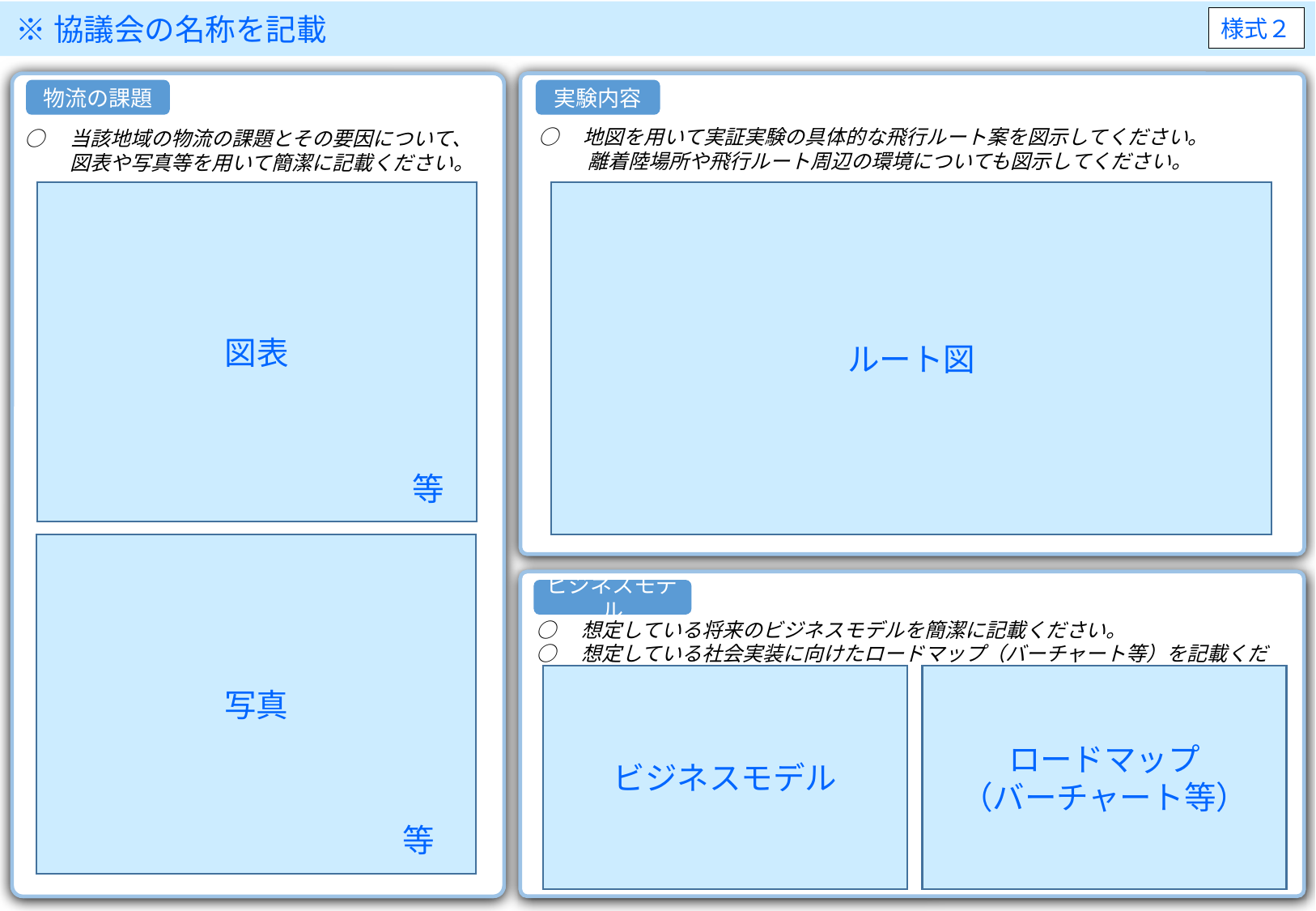

※協議会の名称を記載
様式２

物流の課題
実験内容
○　地図を用いて実証実験の具体的な飛行ルート案を図示してください。
 　　離着陸場所や飛行ルート周辺の環境についても図示してください。
○　当該地域の物流の課題とその要因について、
　　 図表や写真等を用いて簡潔に記載ください。
図表
等
ルート図
写真
等

ビジネスモデル
○　想定している将来のビジネスモデルを簡潔に記載ください。
○　想定している社会実装に向けたロードマップ（バーチャート等）を記載ください。
ビジネスモデル
ロードマップ
（バーチャート等）